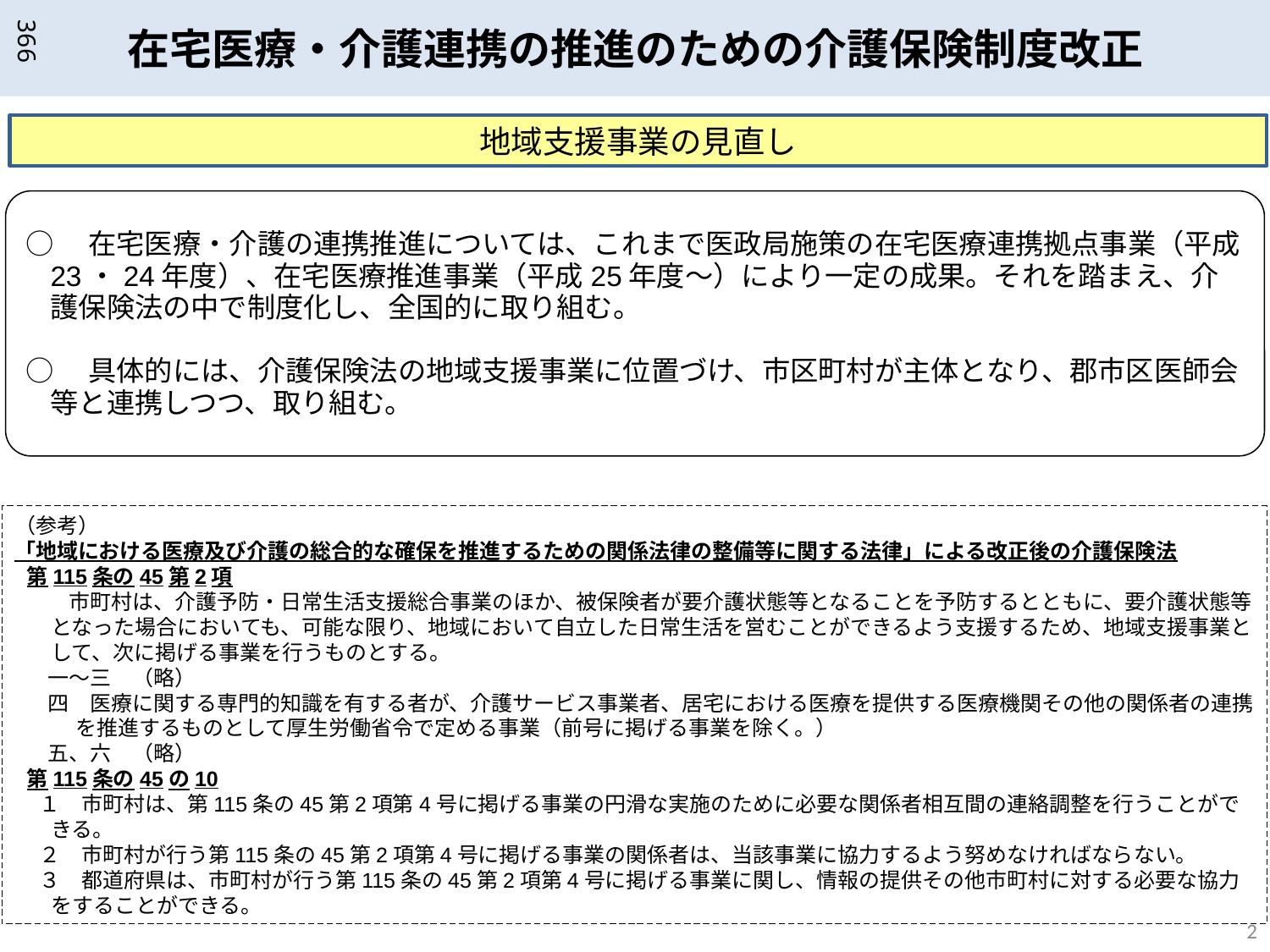

在宅医療・介護連携の推進のための介護保険制度改正
366
地域支援事業の見直し
○　在宅医療・介護の連携推進については、これまで医政局施策の在宅医療連携拠点事業（平成23・24年度）、在宅医療推進事業（平成25年度～）により一定の成果。それを踏まえ、介護保険法の中で制度化し、全国的に取り組む。

○　具体的には、介護保険法の地域支援事業に位置づけ、市区町村が主体となり、郡市区医師会等と連携しつつ、取り組む。
（参考）
「地域における医療及び介護の総合的な確保を推進するための関係法律の整備等に関する法律」による改正後の介護保険法
第115条の45第2項
　　市町村は、介護予防・日常生活支援総合事業のほか、被保険者が要介護状態等となることを予防するとともに、要介護状態等となった場合においても、可能な限り、地域において自立した日常生活を営むことができるよう支援するため、地域支援事業として、次に掲げる事業を行うものとする。
　一～三　（略）
　四　医療に関する専門的知識を有する者が、介護サービス事業者、居宅における医療を提供する医療機関その他の関係者の連携を推進するものとして厚生労働省令で定める事業（前号に掲げる事業を除く。）
　五、六　（略）
第115条の45の10
１　市町村は、第115条の45第2項第4号に掲げる事業の円滑な実施のために必要な関係者相互間の連絡調整を行うことができる。
２　市町村が行う第115条の45第2項第4号に掲げる事業の関係者は、当該事業に協力するよう努めなければならない。
３　都道府県は、市町村が行う第115条の45第2項第4号に掲げる事業に関し、情報の提供その他市町村に対する必要な協力をすることができる。
2